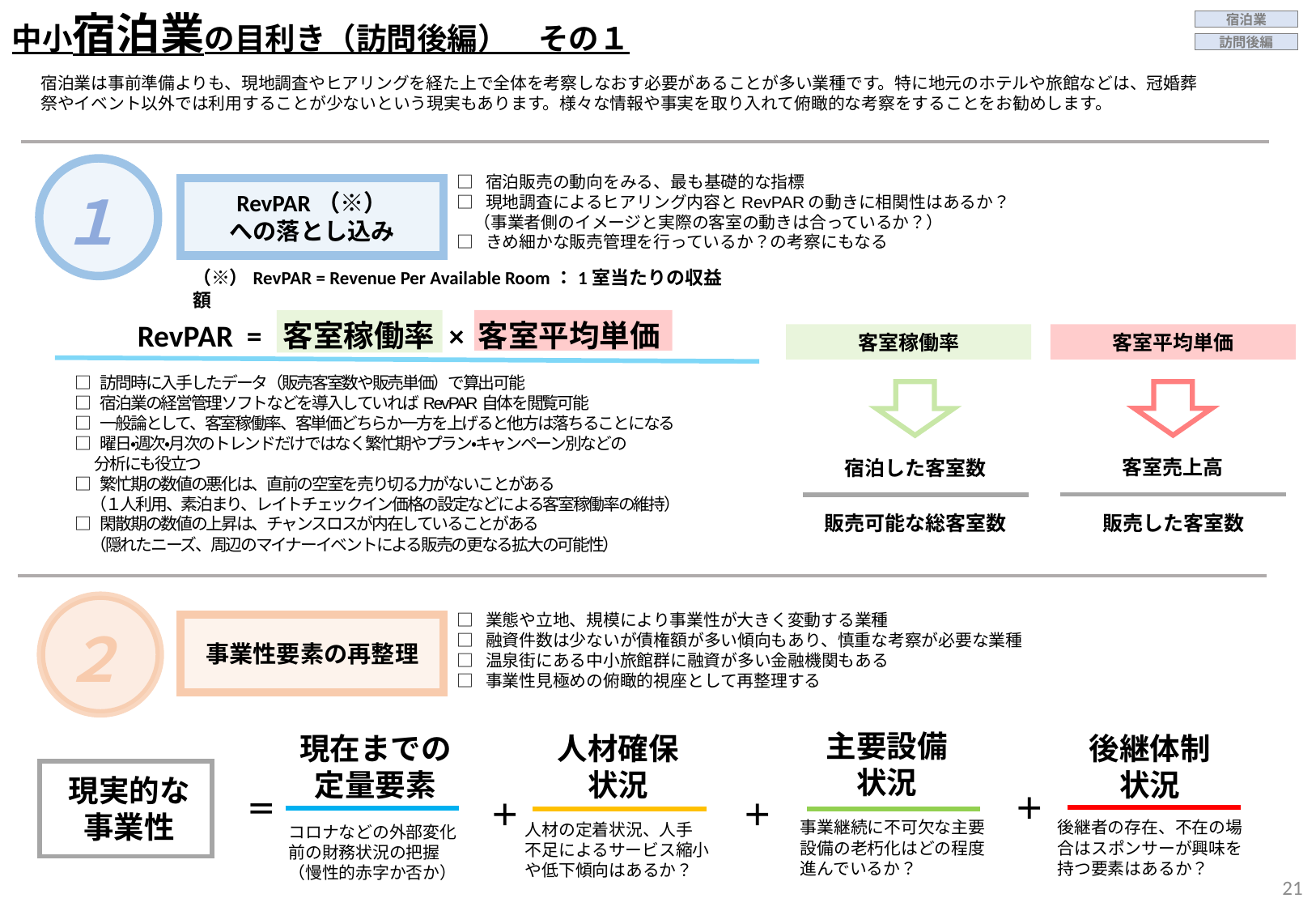

中小宿泊業の目利き（訪問後編）　その１
宿泊業
訪問後編
宿泊業は事前準備よりも、現地調査やヒアリングを経た上で全体を考察しなおす必要があることが多い業種です。特に地元のホテルや旅館などは、冠婚葬祭やイベント以外では利用することが少ないという現実もあります。様々な情報や事実を取り入れて俯瞰的な考察をすることをお勧めします。

１
□  宿泊販売の動向をみる、最も基礎的な指標
□  現地調査によるヒアリング内容とRevPARの動きに相関性はあるか？
　（事業者側のイメージと実際の客室の動きは合っているか？）
□  きめ細かな販売管理を行っているか？の考察にもなる
RevPAR（※）
への落とし込み
（※）RevPAR = Revenue Per Available Room：1室当たりの収益額

RevPAR  =  客室稼働率 × 客室平均単価

客室稼働率
客室平均単価
□  訪問時に入手したデータ（販売客室数や販売単価）で算出可能
□  宿泊業の経営管理ソフトなどを導入していればRevPAR自体を閲覧可能
□  一般論として、客室稼働率、客単価どちらか一方を上げると他方は落ちることになる
□  曜日・週次・月次のトレンドだけではなく繁忙期やプラン・キャンペーン別などの
　  分析にも役立つ
□  繁忙期の数値の悪化は、直前の空室を売り切る力がないことがある
　（１人利用、素泊まり、レイトチェックイン価格の設定などによる客室稼働率の維持）
□  閑散期の数値の上昇は、チャンスロスが内在していることがある
　（隠れたニーズ、周辺のマイナーイベントによる販売の更なる拡大の可能性）

客室売上高
販売した客室数
宿泊した客室数
販売可能な総客室数

２
□  業態や立地、規模により事業性が大きく変動する業種
□  融資件数は少ないが債権額が多い傾向もあり、慎重な考察が必要な業種
□  温泉街にある中小旅館群に融資が多い金融機関もある
□  事業性見極めの俯瞰的視座として再整理する
事業性要素の再整理
主要設備
状況
後継体制
状況
人材確保
状況
現在までの
定量要素

現実的な
事業性
＋
＝
＋
＋
後継者の存在、不在の場合はスポンサーが興味を
持つ要素はあるか？
事業継続に不可欠な主要
設備の老朽化はどの程度
進んでいるか？
人材の定着状況、人手
不足によるサービス縮小や低下傾向はあるか？
コロナなどの外部変化
前の財務状況の把握
（慢性的赤字か否か）
21